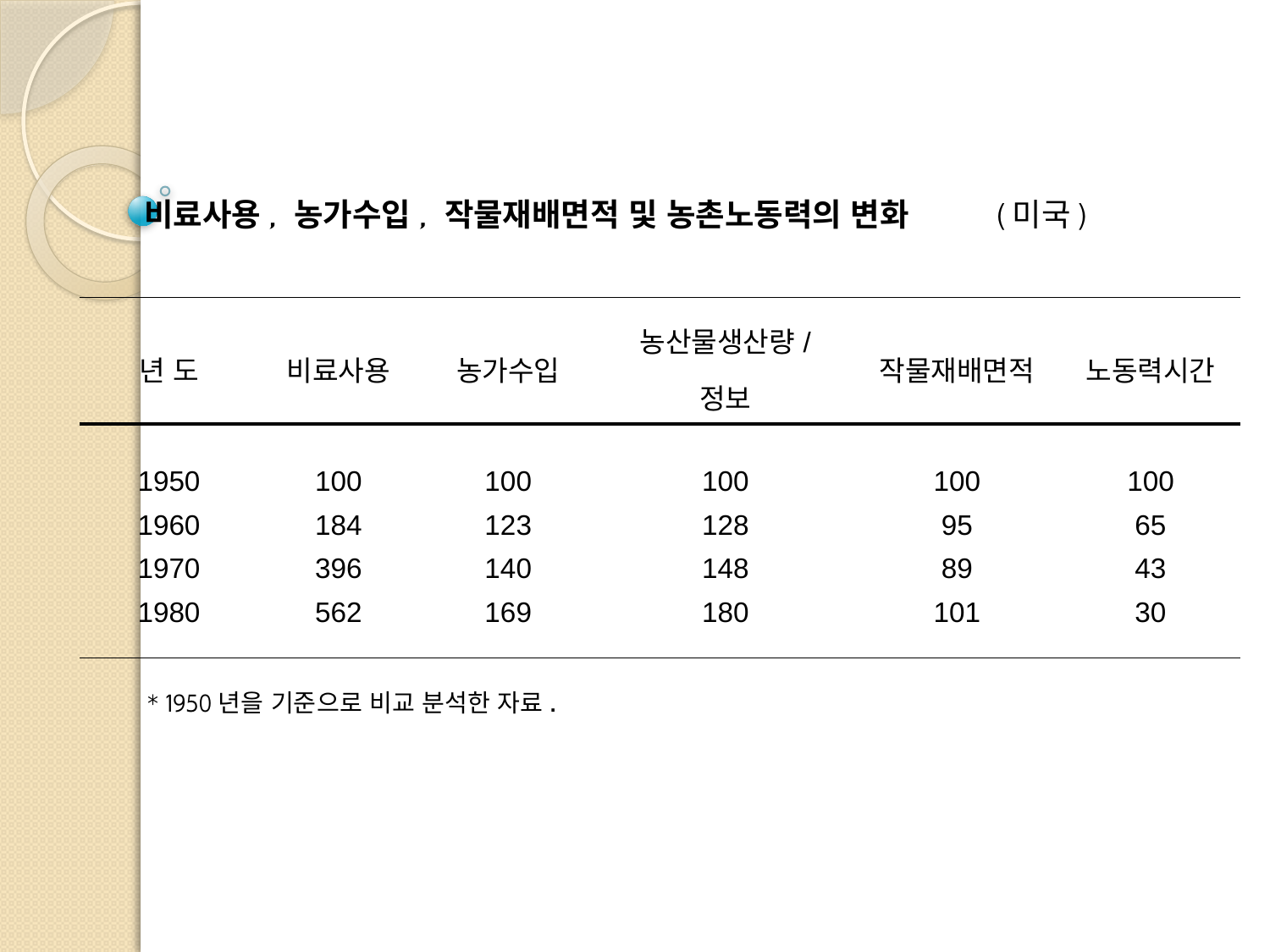

비료사용, 농가수입, 작물재배면적 및 농촌노동력의 변화         (미국)
| 년 도 | 비료사용 | 농가수입 | 농산물생산량/ 정보 | 작물재배면적 | 노동력시간 |
| --- | --- | --- | --- | --- | --- |
| 1950 1960 1970 1980 | 100 184 396 562 | 100 123 140 169 | 100 128 148 180 | 100 95 89 101 | 100 65 43 30 |
* 1950년을 기준으로 비교 분석한 자료.